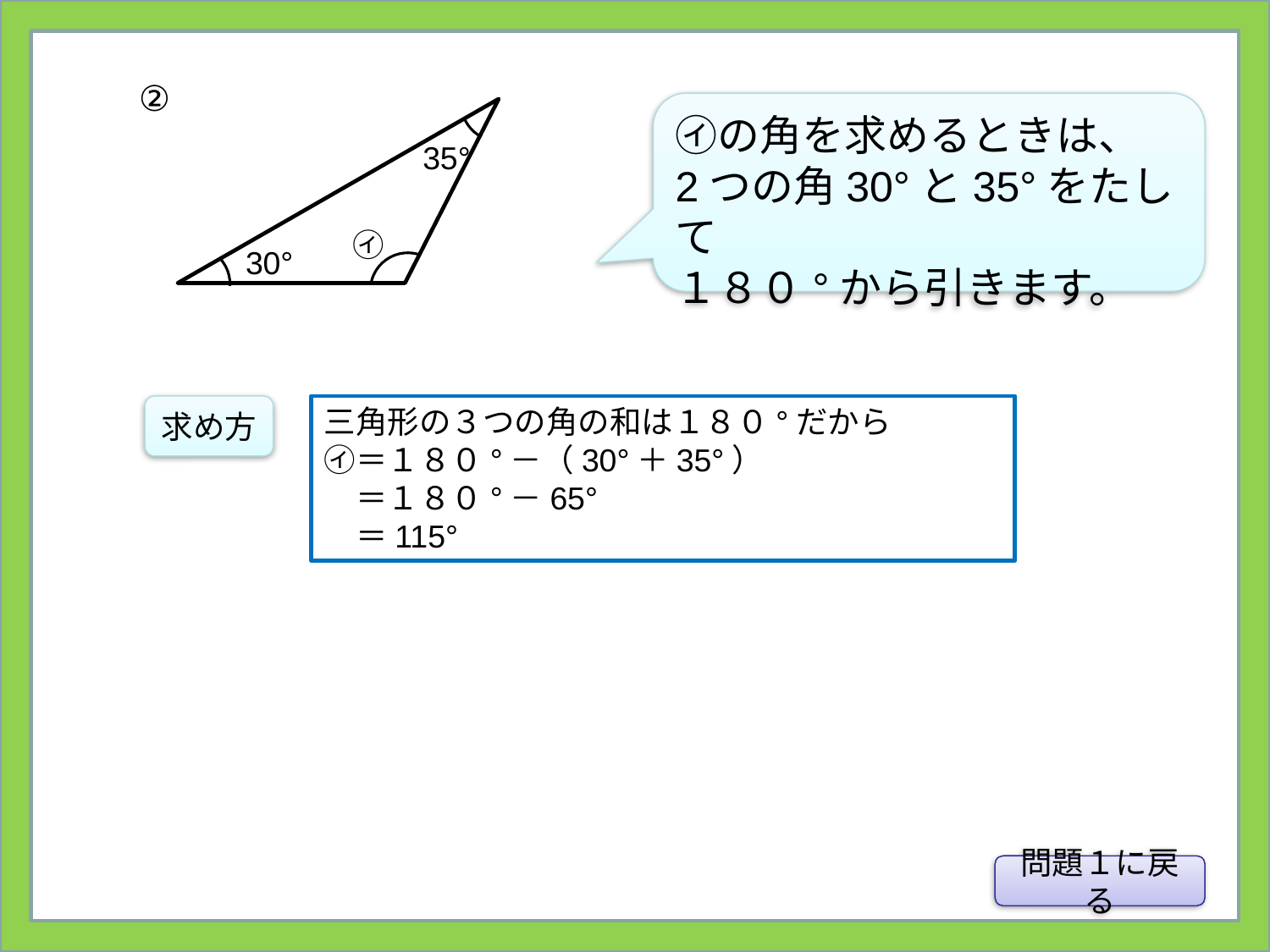

35°
㋑
30°

②
㋑の角を求めるときは、
2つの角30°と35°をたして
１８０°から引きます。
求め方
三角形の３つの角の和は１８０°だから
㋑＝１８０°－（30°＋35°）
　＝１８０°－65°
　＝115°
問題１に戻る